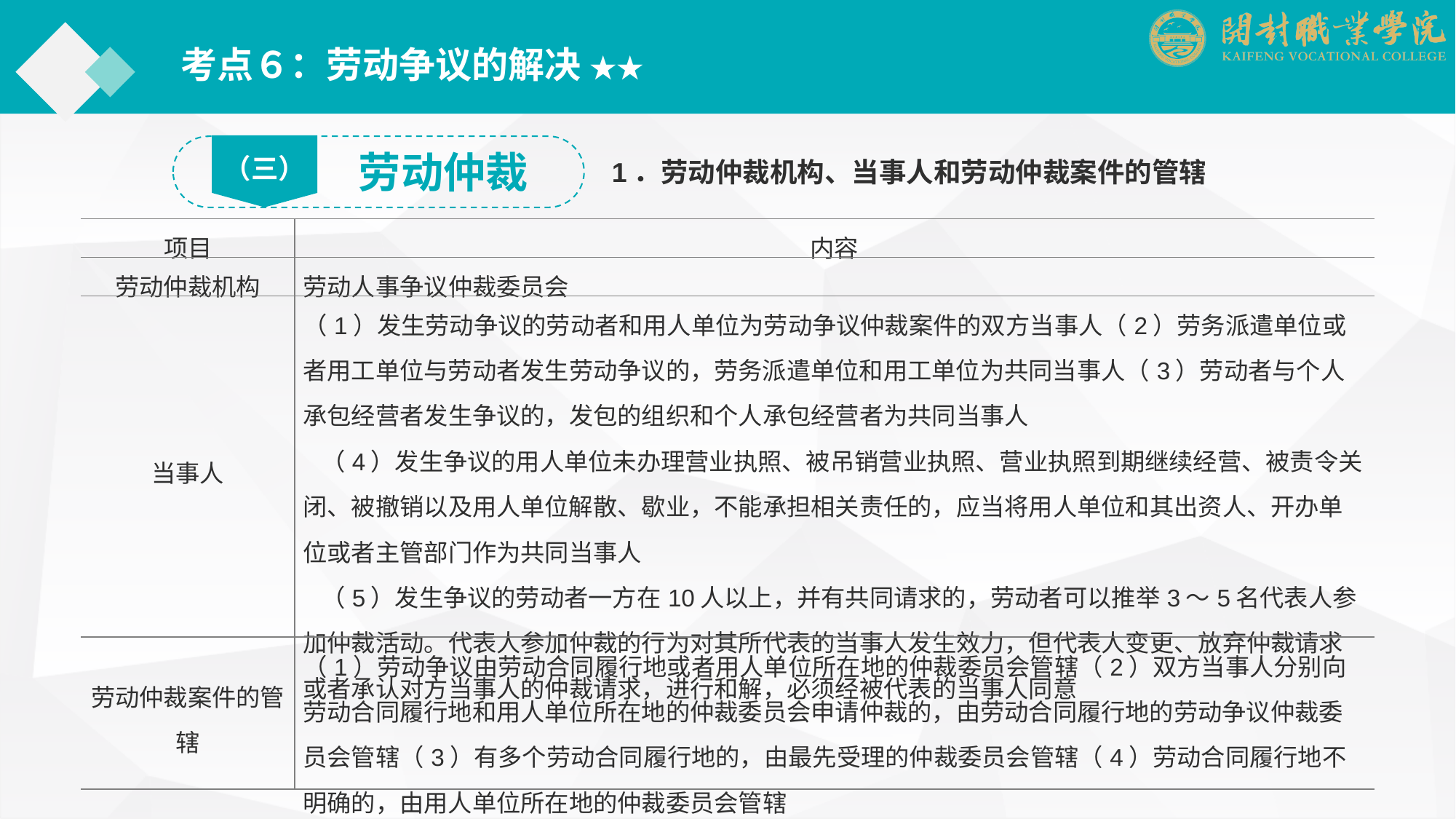

考点６：劳动争议的解决 ★★
（三）

劳动仲裁
1．劳动仲裁机构、当事人和劳动仲裁案件的管辖
| 项目 | 内容 |
| --- | --- |
| 劳动仲裁机构 | 劳动人事争议仲裁委员会 |
| 当事人 | （1）发生劳动争议的劳动者和用人单位为劳动争议仲裁案件的双方当事人（2）劳务派遣单位或者用工单位与劳动者发生劳动争议的，劳务派遣单位和用工单位为共同当事人（3）劳动者与个人承包经营者发生争议的，发包的组织和个人承包经营者为共同当事人 （4）发生争议的用人单位未办理营业执照、被吊销营业执照、营业执照到期继续经营、被责令关闭、被撤销以及用人单位解散、歇业，不能承担相关责任的，应当将用人单位和其出资人、开办单位或者主管部门作为共同当事人 （5）发生争议的劳动者一方在10人以上，并有共同请求的，劳动者可以推举3～5名代表人参加仲裁活动。代表人参加仲裁的行为对其所代表的当事人发生效力，但代表人变更、放弃仲裁请求或者承认对方当事人的仲裁请求，进行和解，必须经被代表的当事人同意 |
| 劳动仲裁案件的管辖 | （1）劳动争议由劳动合同履行地或者用人单位所在地的仲裁委员会管辖（2）双方当事人分别向劳动合同履行地和用人单位所在地的仲裁委员会申请仲裁的，由劳动合同履行地的劳动争议仲裁委员会管辖（3）有多个劳动合同履行地的，由最先受理的仲裁委员会管辖（4）劳动合同履行地不明确的，由用人单位所在地的仲裁委员会管辖 |